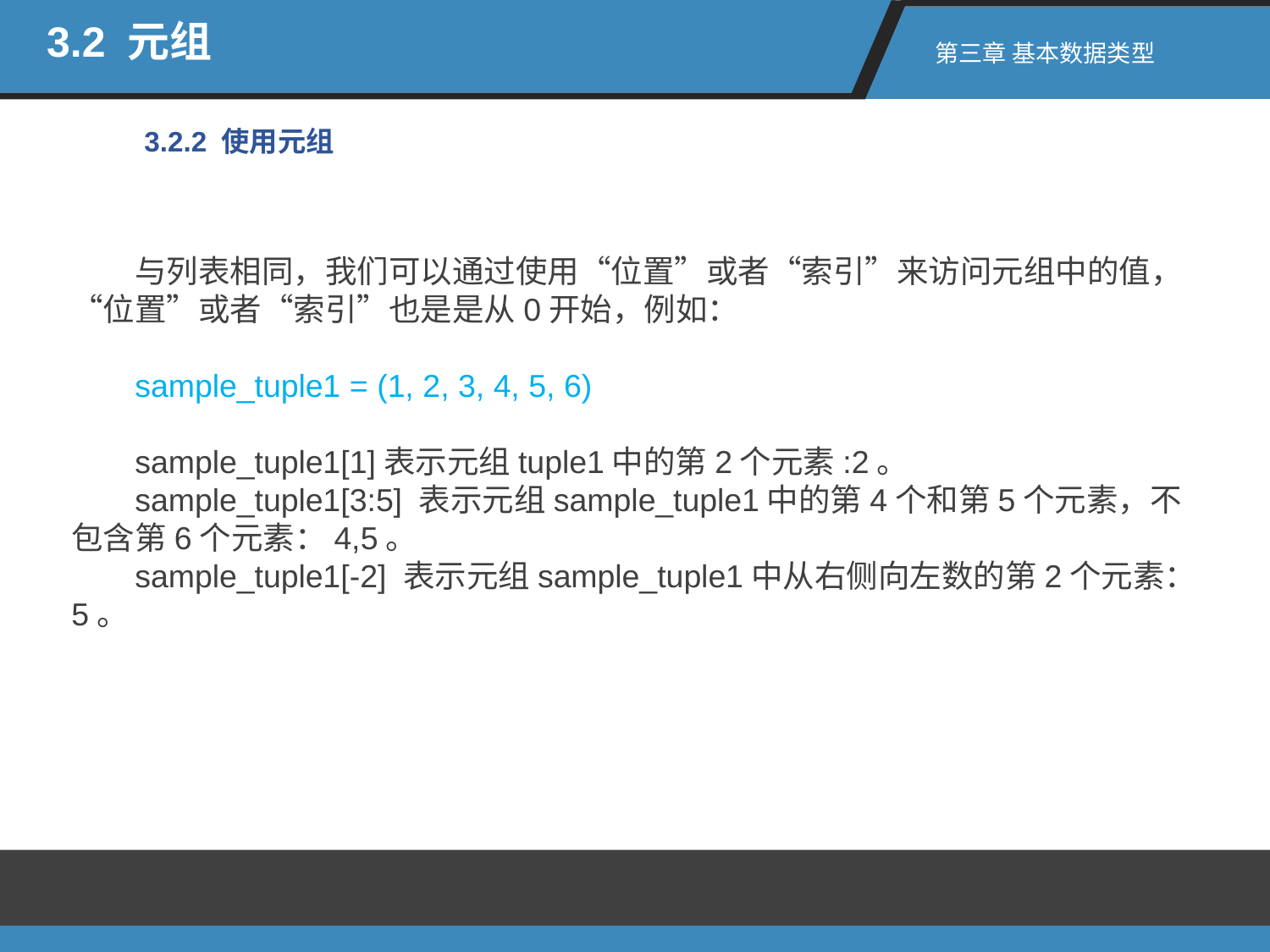

3.2 元组
第三章 基本数据类型
3.2.2 使用元组
与列表相同，我们可以通过使用“位置”或者“索引”来访问元组中的值，“位置”或者“索引”也是是从0开始，例如：

sample_tuple1 = (1, 2, 3, 4, 5, 6)

sample_tuple1[1]表示元组tuple1中的第2个元素:2。
sample_tuple1[3:5] 表示元组sample_tuple1中的第4个和第5个元素，不包含第6个元素：4,5。
sample_tuple1[-2] 表示元组sample_tuple1中从右侧向左数的第2个元素：5。